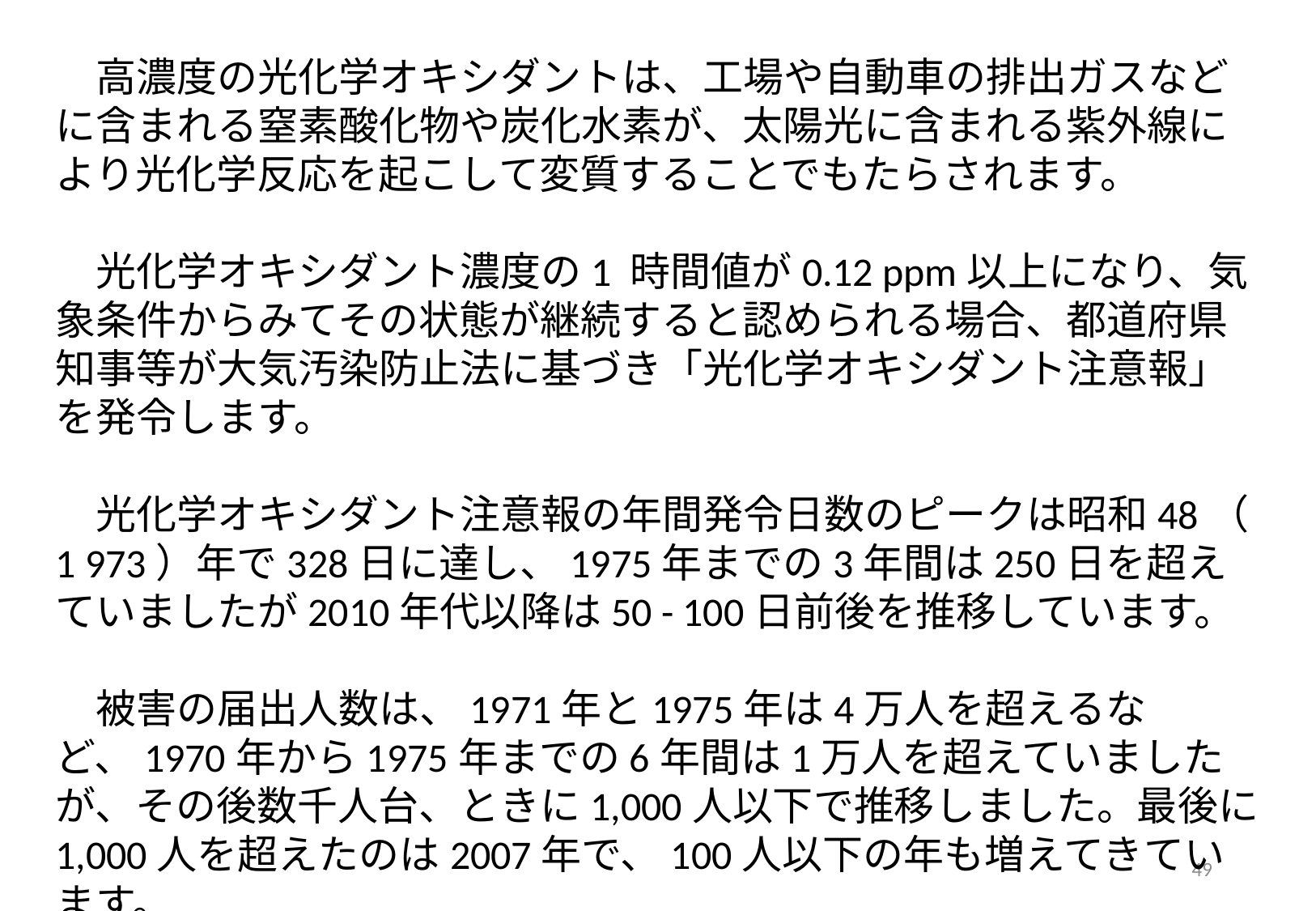

高濃度の光化学オキシダントは、工場や自動車の排出ガスなどに含まれる窒素酸化物や炭化水素が、太陽光に含まれる紫外線により光化学反応を起こして変質することでもたらされます。

　光化学オキシダント濃度の1 時間値が0.12 ppm以上になり、気象条件からみてその状態が継続すると認められる場合、都道府県知事等が大気汚染防止法に基づき「光化学オキシダント注意報」を発令します。

　光化学オキシダント注意報の年間発令日数のピークは昭和48（ 1 973）年で328日に達し、1975年までの3年間は250日を超えていましたが2010年代以降は50 - 100日前後を推移しています。

　被害の届出人数は、1971年と1975年は4万人を超えるなど、1970年から1975年までの6年間は1万人を超えていましたが、その後数千人台、ときに1,000人以下で推移しました。最後に1,000人を超えたのは2007年で、100人以下の年も増えてきています。

49